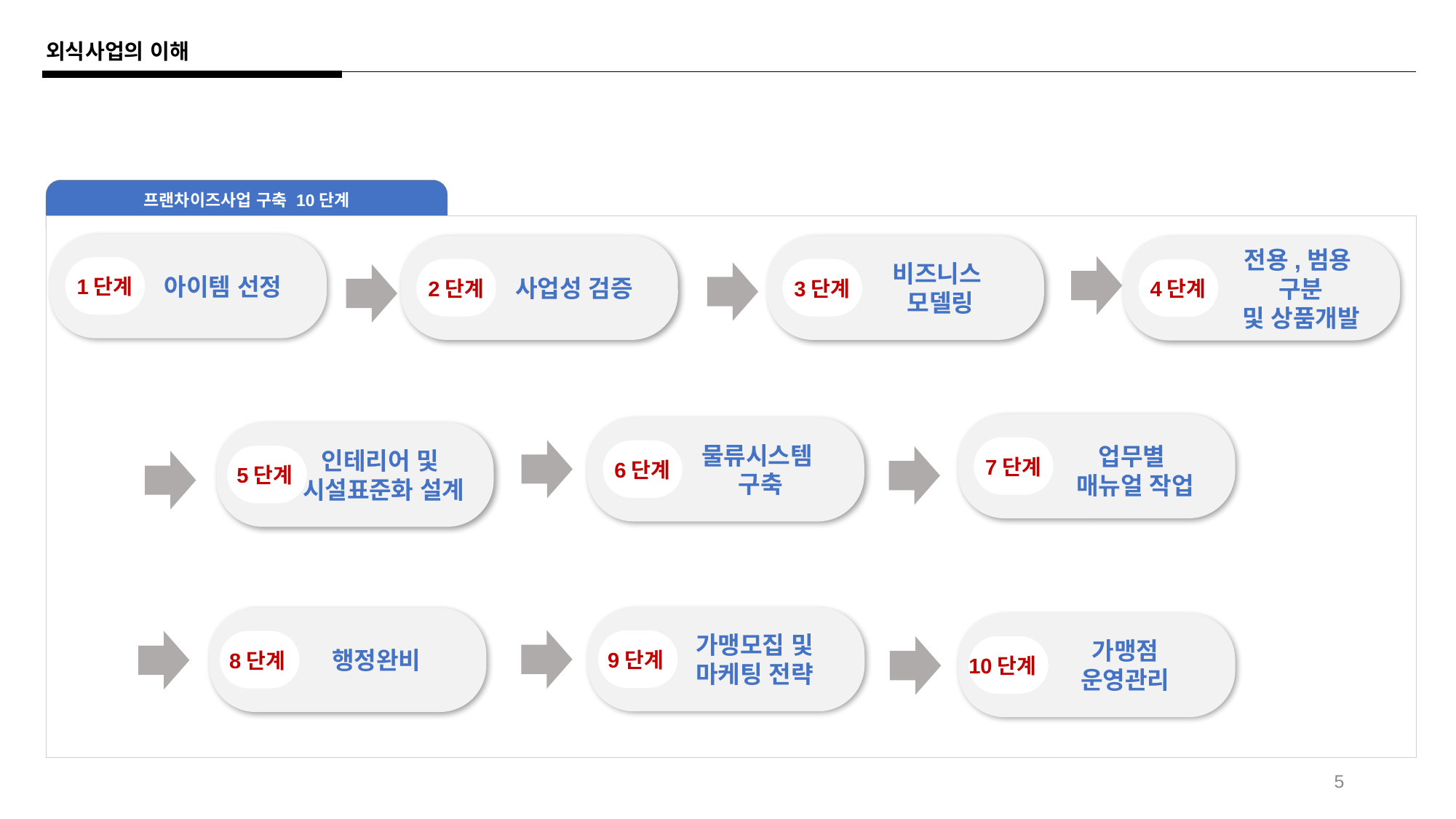

외식사업의 이해

프랜차이즈사업 구축 10단계

아이템 선정

1단계

사업성 검증
2단계

비즈니스
모델링

3단계

전용,범용
구분
및 상품개발

4단계

7단계

물류시스템
구축

6단계

인테리어 및
시설표준화 설계

5단계
업무별
매뉴얼 작업

가맹모집 및
마케팅 전략

9단계

행정완비
8단계

가맹점
운영관리

10단계

5